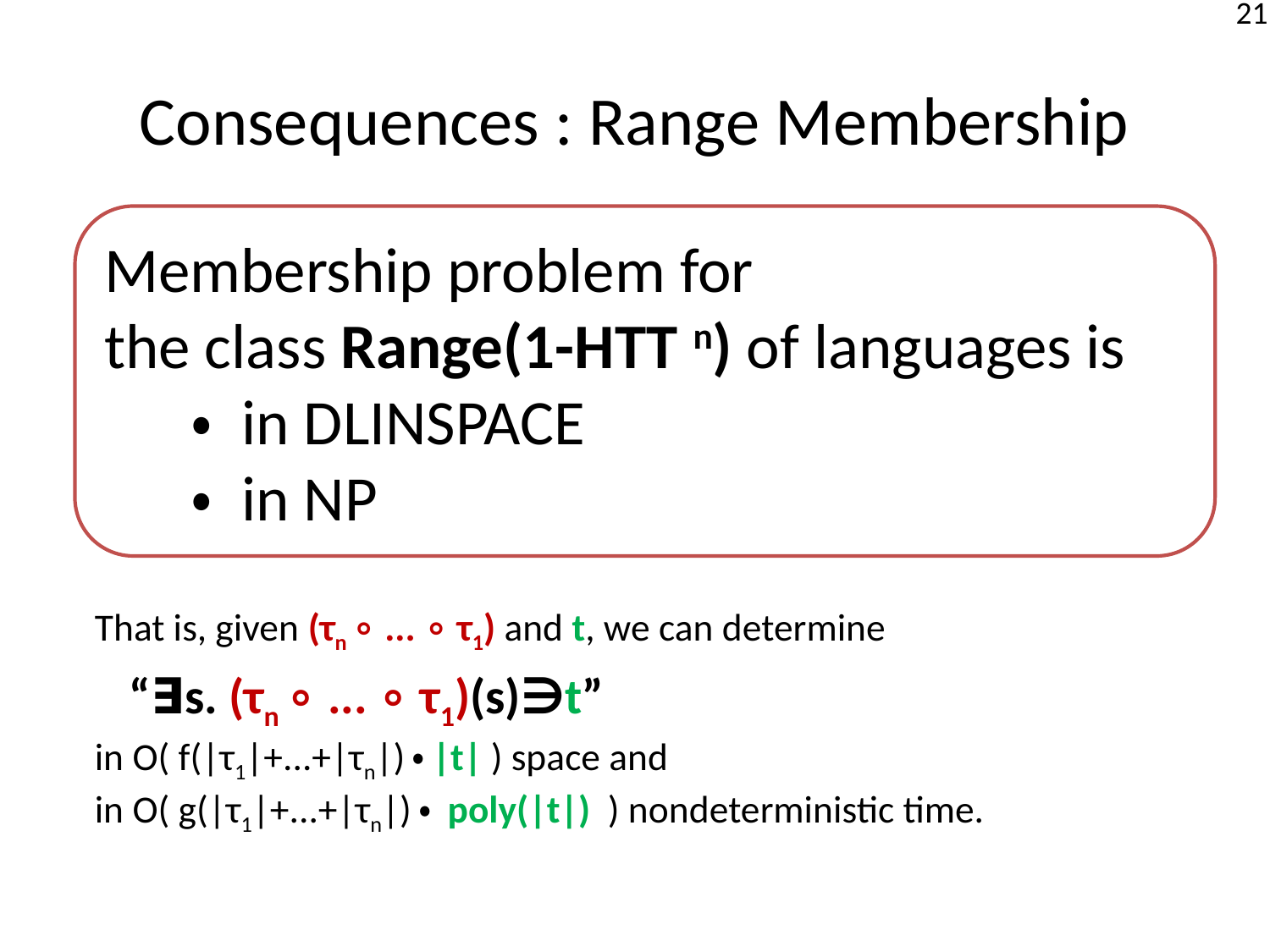

# Consequences : Range Membership
Membership problem for
the class Range(1-HTT n) of languages is
     ・ in DLINSPACE
     ・ in NP
That is, given (τn ∘ ... ∘ τ1) and t, we can determine
    “∃s. (τn ∘ ... ∘ τ1)(s)∋t”
in O( f(|τ1|+...+|τn|)・|t| ) space and
in O( g(|τ1|+...+|τn|)・ poly(|t|)  ) nondeterministic time.